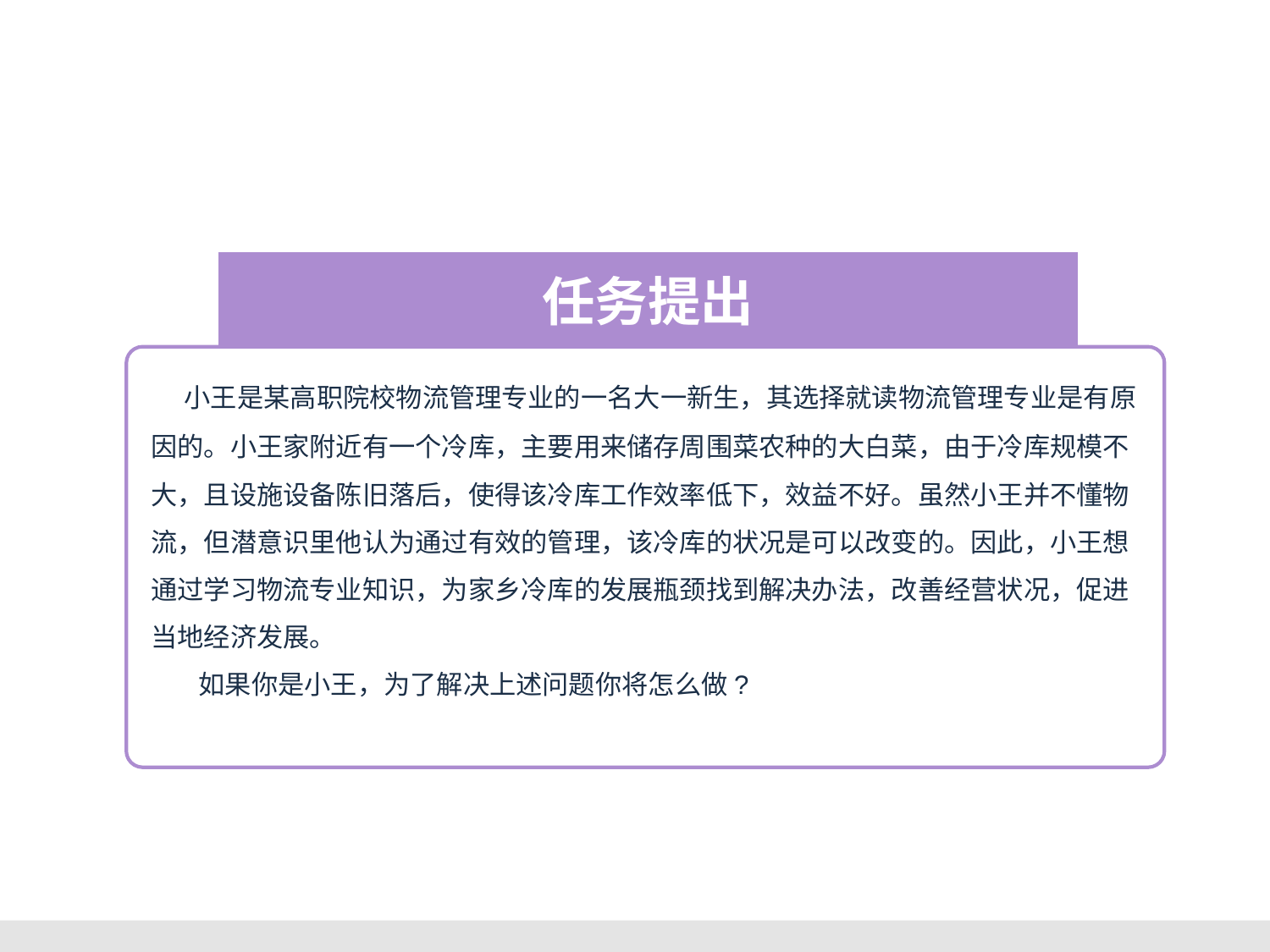

任务提出
   小王是某高职院校物流管理专业的一名大一新生，其选择就读物流管理专业是有原因的。小王家附近有一个冷库，主要用来储存周围菜农种的大白菜，由于冷库规模不大，且设施设备陈旧落后，使得该冷库工作效率低下，效益不好。虽然小王并不懂物流，但潜意识里他认为通过有效的管理，该冷库的状况是可以改变的。因此，小王想通过学习物流专业知识，为家乡冷库的发展瓶颈找到解决办法，改善经营状况，促进当地经济发展。
       如果你是小王，为了解决上述问题你将怎么做?